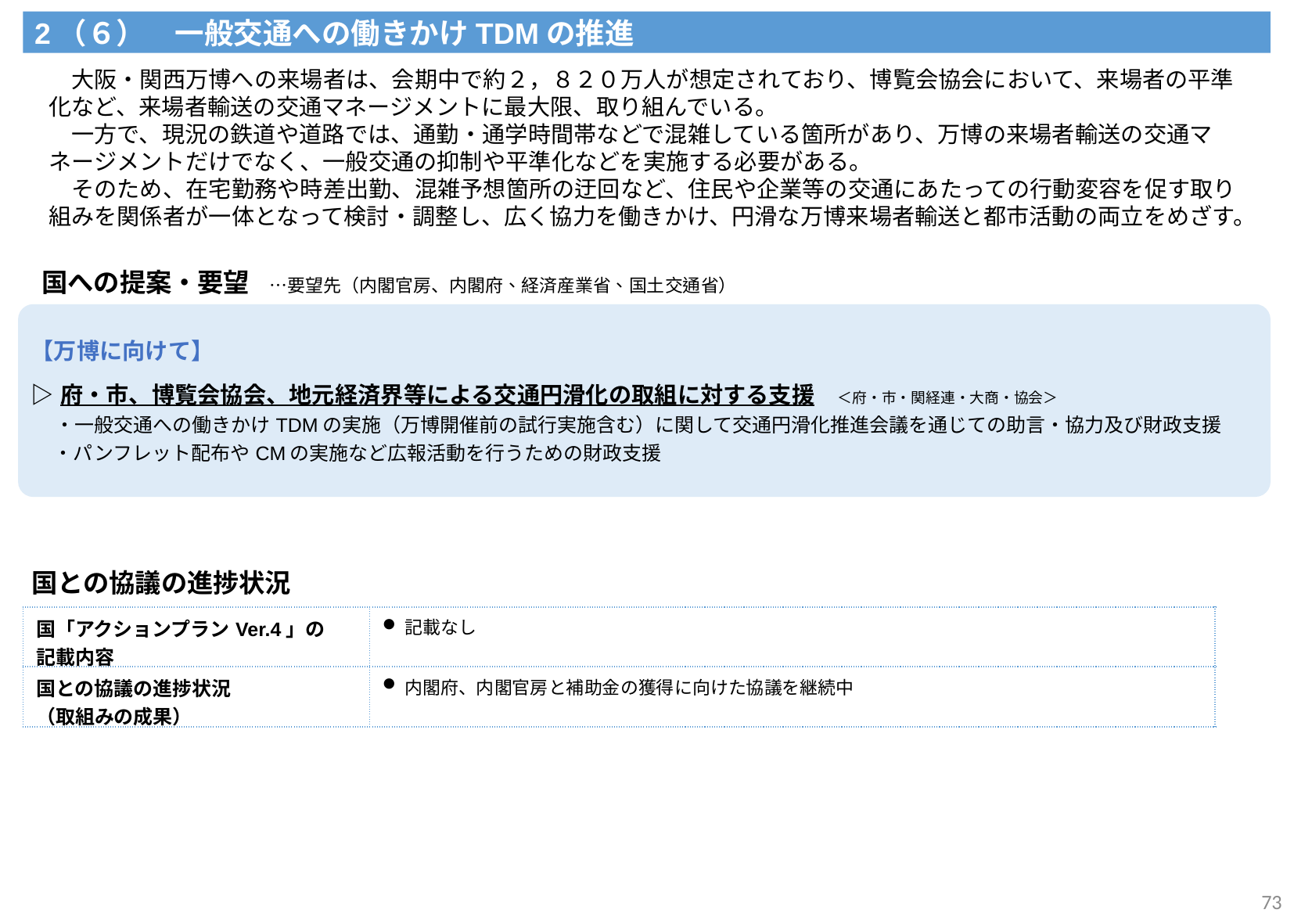

2（６）　一般交通への働きかけTDMの推進
　大阪・関西万博への来場者は、会期中で約２，８２０万人が想定されており、博覧会協会において、来場者の平準化など、来場者輸送の交通マネージメントに最大限、取り組んでいる。
　一方で、現況の鉄道や道路では、通勤・通学時間帯などで混雑している箇所があり、万博の来場者輸送の交通マネージメントだけでなく、一般交通の抑制や平準化などを実施する必要がある。
　そのため、在宅勤務や時差出勤、混雑予想箇所の迂回など、住民や企業等の交通にあたっての行動変容を促す取り組みを関係者が一体となって検討・調整し、広く協力を働きかけ、円滑な万博来場者輸送と都市活動の両立をめざす。
国への提案・要望　…要望先（内閣官房、内閣府、経済産業省、国土交通省）

| 【万博に向けて】 ▷府・市、博覧会協会、地元経済界等による交通円滑化の取組に対する支援　＜府・市・関経連・大商・協会＞ ・一般交通への働きかけTDMの実施（万博開催前の試行実施含む）に関して交通円滑化推進会議を通じての助言・協力及び財政支援 ・パンフレット配布やCMの実施など広報活動を行うための財政支援 |
| --- |
国との協議の進捗状況
| 国「アクションプランVer.4」の 記載内容 | 記載なし |
| --- | --- |
| 国との協議の進捗状況 （取組みの成果） | 内閣府、内閣官房と補助金の獲得に向けた協議を継続中 |

73